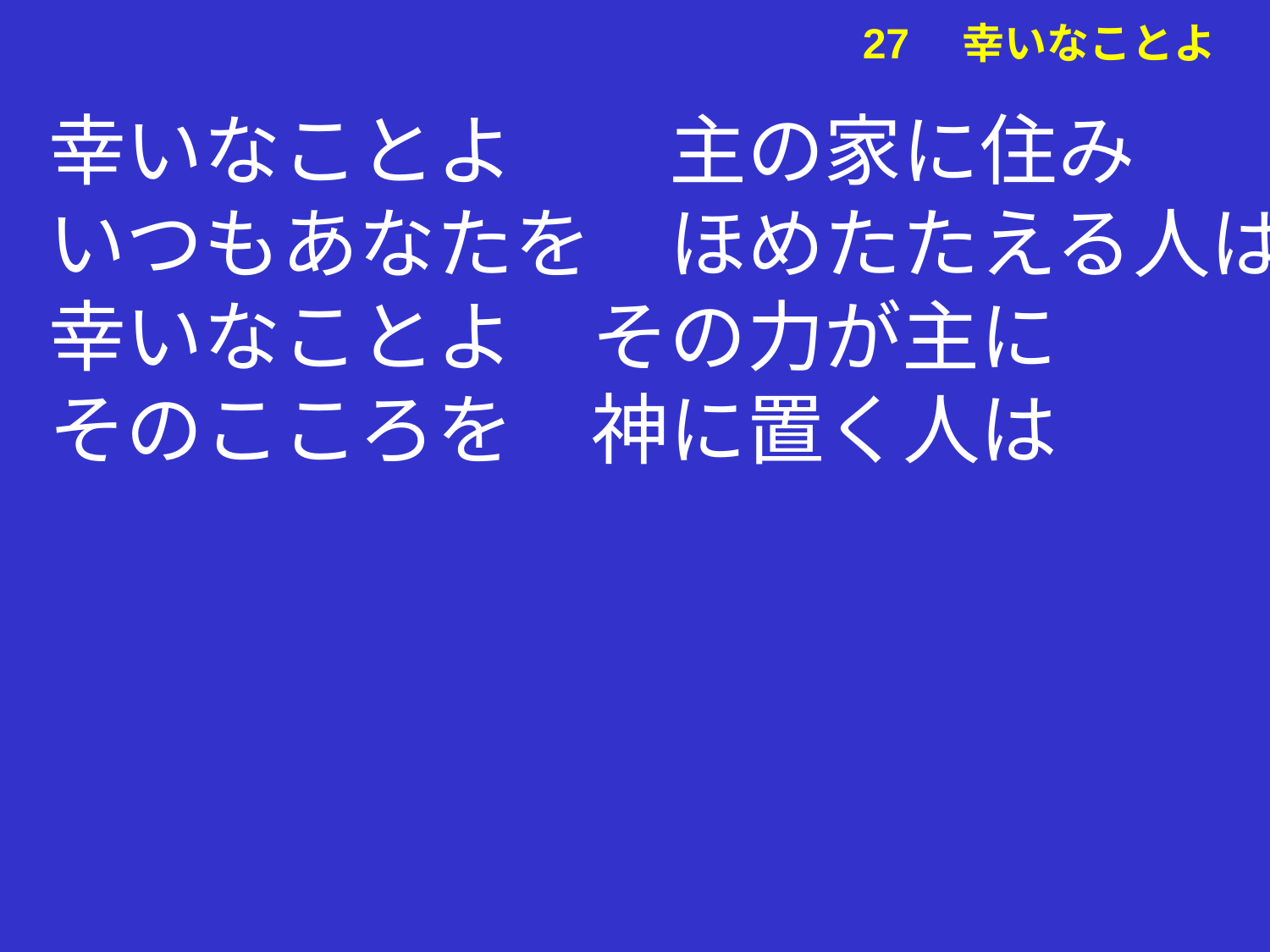

幸いなことよ　　主の家に住み
いつもあなたを　ほめたたえる人は
幸いなことよ　その力が主に
そのこころを　神に置く人は

# 27　幸いなことよ